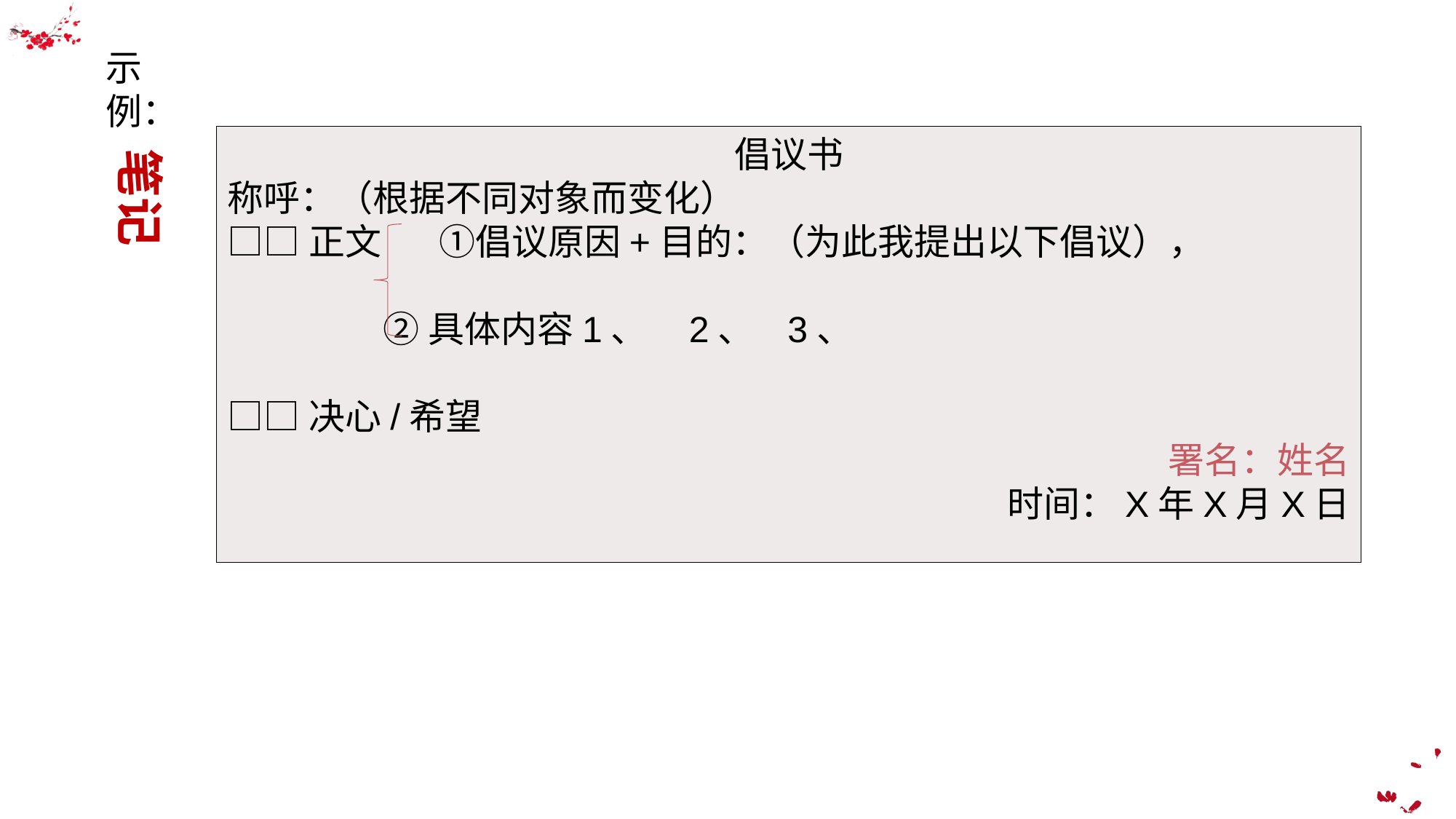

示例：
倡议书
称呼：（根据不同对象而变化）
□□正文       ①倡议原因+目的：（为此我提出以下倡议），

                   ②具体内容1、    2、   3、

□□决心/希望
                                                               署名：姓名
时间：X年X月X日

笔记